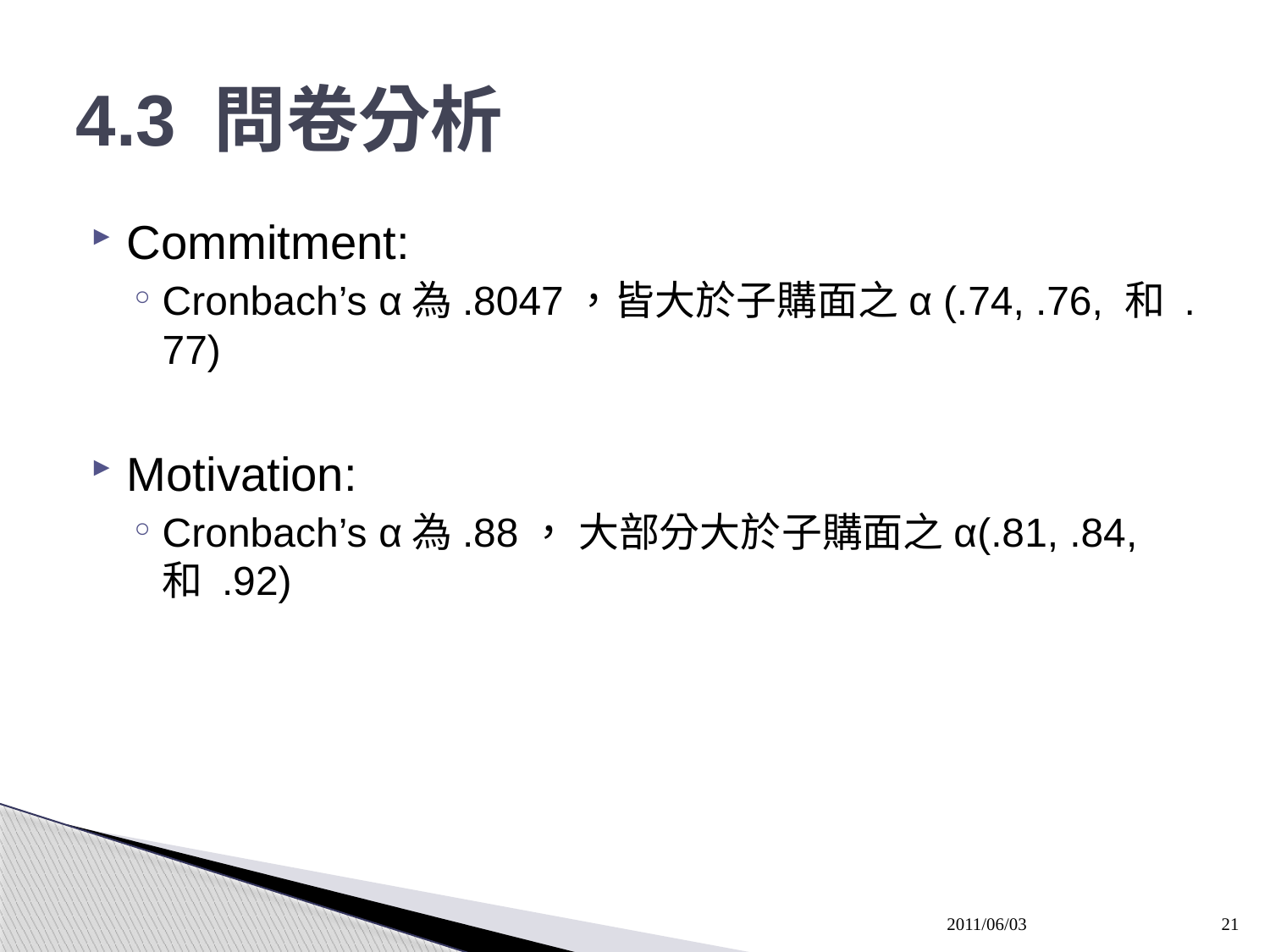

# 4.3 問卷分析
Commitment:
Cronbach’s α為.8047，皆大於子購面之α (.74, .76, 和 .77)

Motivation:
Cronbach’s α為.88， 大部分大於子購面之α(.81, .84, 和 .92)
2011/06/03
21